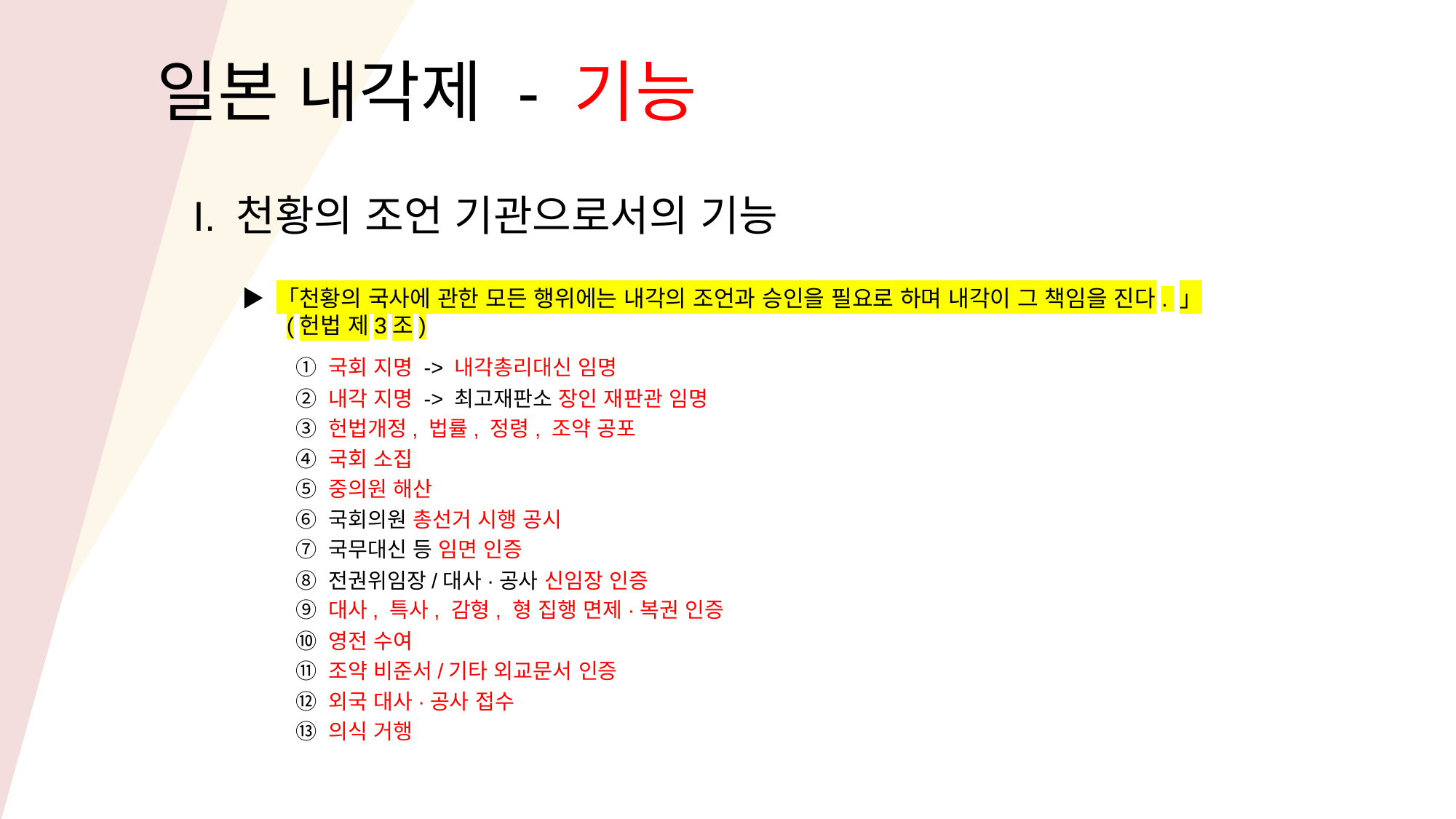

일본 내각제 - 기능
Ⅰ. 천황의 조언 기관으로서의 기능
▶ 「천황의 국사에 관한 모든 행위에는 내각의 조언과 승인을 필요로 하며 내각이 그 책임을 진다. 」
       (헌법 제3조)
① 국회 지명 -> 내각총리대신 임명
② 내각 지명 -> 최고재판소 장인 재판관 임명
③ 헌법개정, 법률, 정령, 조약 공포
④ 국회 소집
⑤ 중의원 해산
⑥ 국회의원 총선거 시행 공시
⑦ 국무대신 등 임면 인증
⑧ 전권위임장/대사·공사 신임장 인증
⑨ 대사, 특사, 감형, 형 집행 면제·복권 인증
⑩ 영전 수여
⑪ 조약 비준서/기타 외교문서 인증
⑫ 외국 대사·공사 접수
⑬ 의식 거행